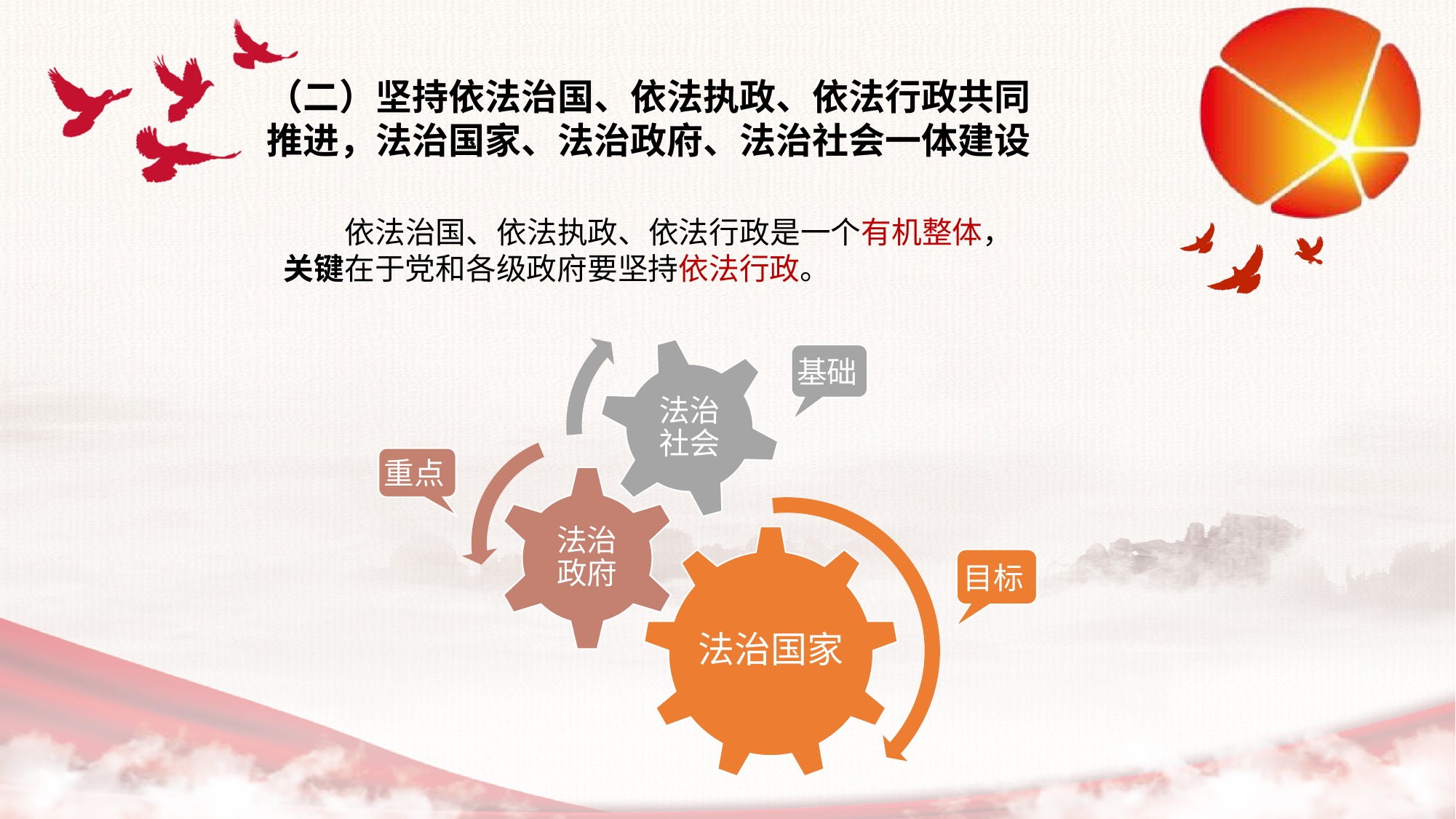

（二）坚持依法治国、依法执政、依法行政共同推进，法治国家、法治政府、法治社会一体建设
        依法治国、依法执政、依法行政是一个有机整体，关键在于党和各级政府要坚持依法行政。
法治国家
法治政府
法治社会
基础
重点
目标